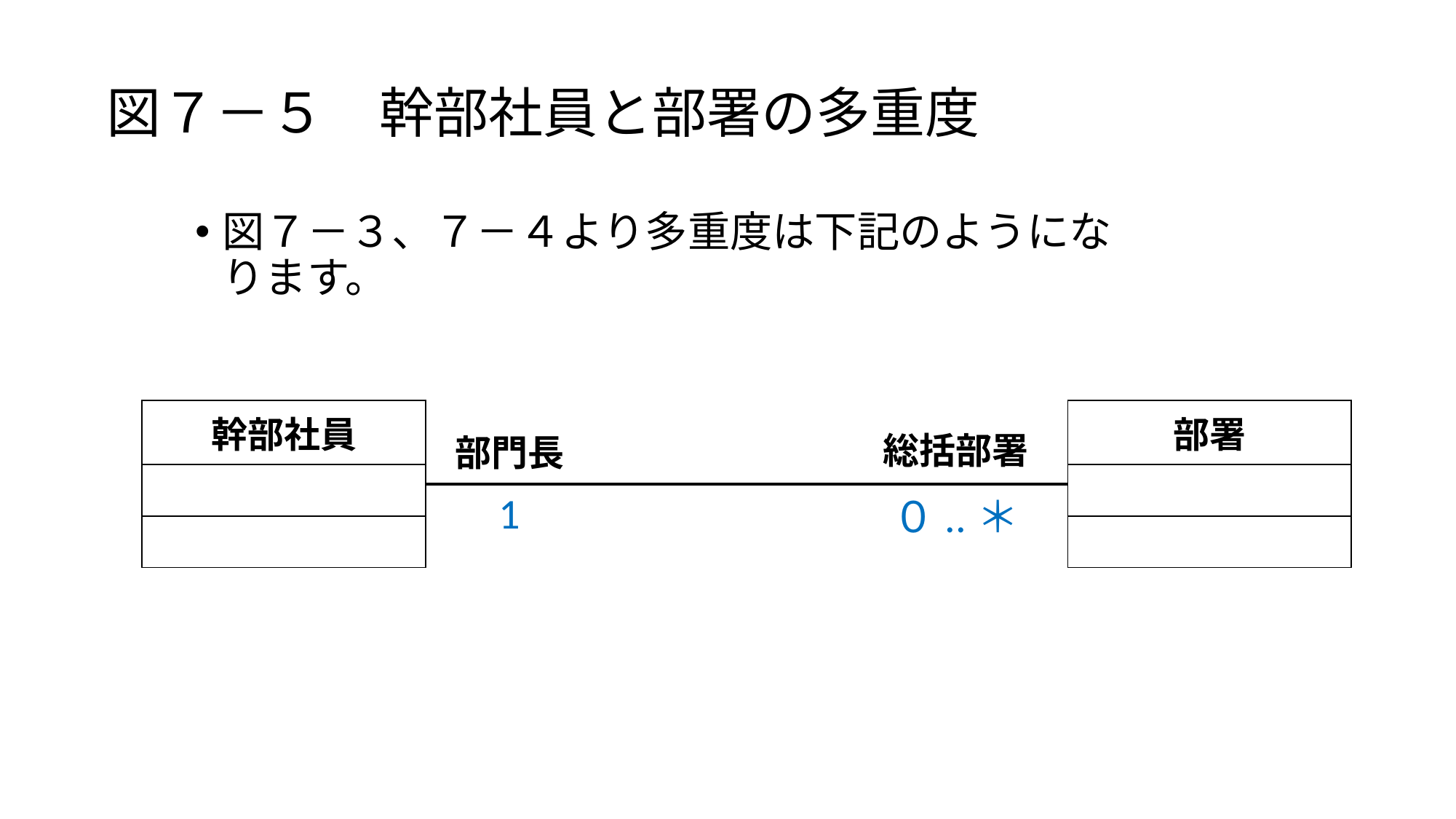

図７－５　幹部社員と部署の多重度
図７－３、７－４より多重度は下記のようになります。
| 幹部社員 |
| --- |
|  |
|  |
| 部署 |
| --- |
|  |
|  |
総括部署
部門長
1
０..＊